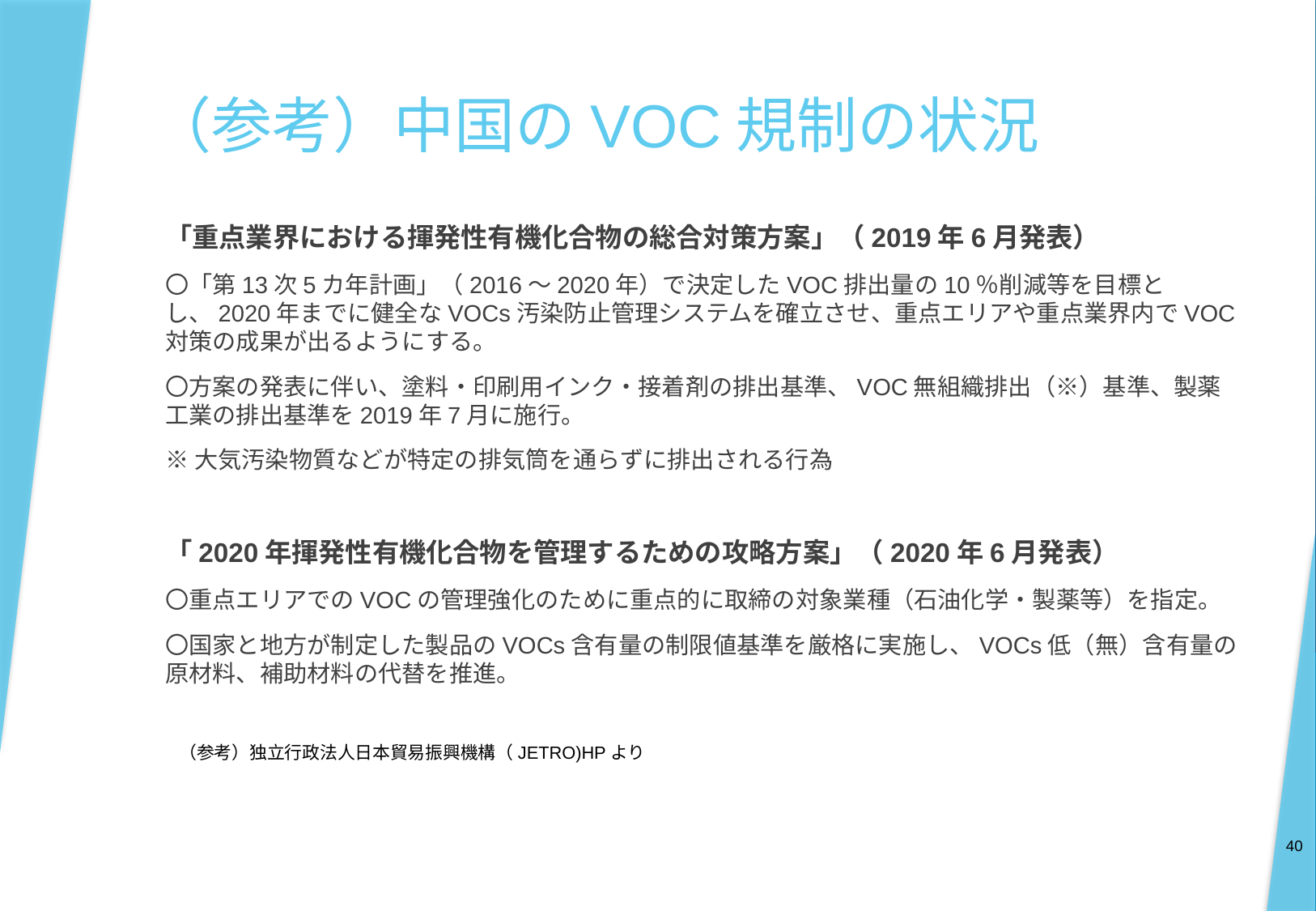

# （参考）中国のVOC規制の状況
「重点業界における揮発性有機化合物の総合対策方案」（2019年6月発表）
〇「第13次5カ年計画」（2016～2020年）で決定したVOC排出量の10％削減等を目標とし、2020年までに健全なVOCs汚染防止管理システムを確立させ、重点エリアや重点業界内でVOC対策の成果が出るようにする。
〇方案の発表に伴い、塗料・印刷用インク・接着剤の排出基準、VOC無組織排出（※）基準、製薬工業の排出基準を2019年7月に施行。
※大気汚染物質などが特定の排気筒を通らずに排出される行為

「2020年揮発性有機化合物を管理するための攻略方案」（2020年6月発表）
〇重点エリアでのVOCの管理強化のために重点的に取締の対象業種（石油化学・製薬等）を指定。
〇国家と地方が制定した製品のVOCs含有量の制限値基準を厳格に実施し、VOCs低（無）含有量の原材料、補助材料の代替を推進。

（参考）独立行政法人日本貿易振興機構（JETRO)HPより
40